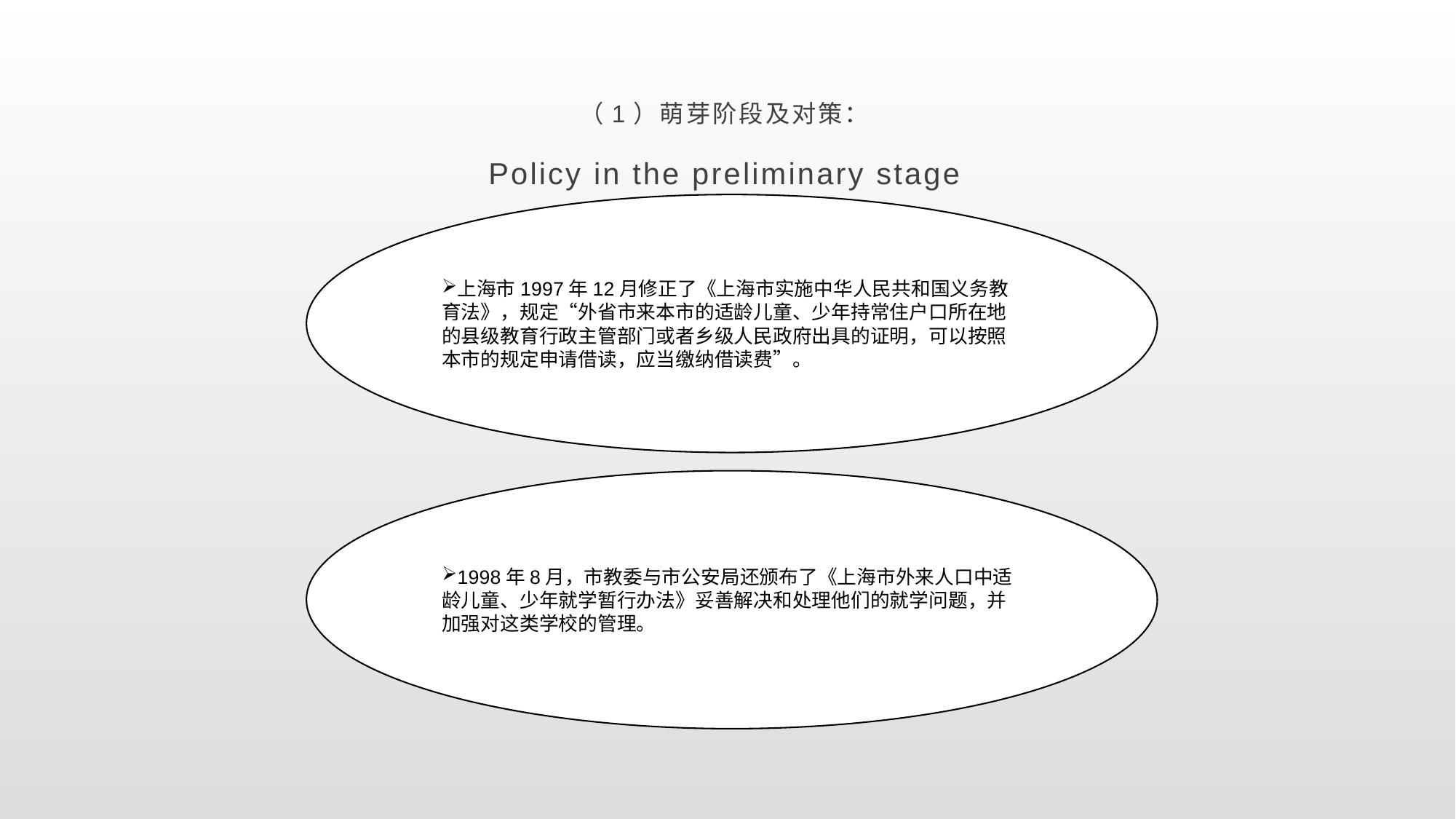

（1）萌芽阶段及对策：
Policy in the preliminary stage

上海市1997年12月修正了《上海市实施中华人民共和国义务教育法》，规定“外省市来本市的适龄儿童、少年持常住户口所在地的县级教育行政主管部门或者乡级人民政府出具的证明，可以按照本市的规定申请借读，应当缴纳借读费”。
1998年8月，市教委与市公安局还颁布了《上海市外来人口中适龄儿童、少年就学暂行办法》妥善解决和处理他们的就学问题，并加强对这类学校的管理。